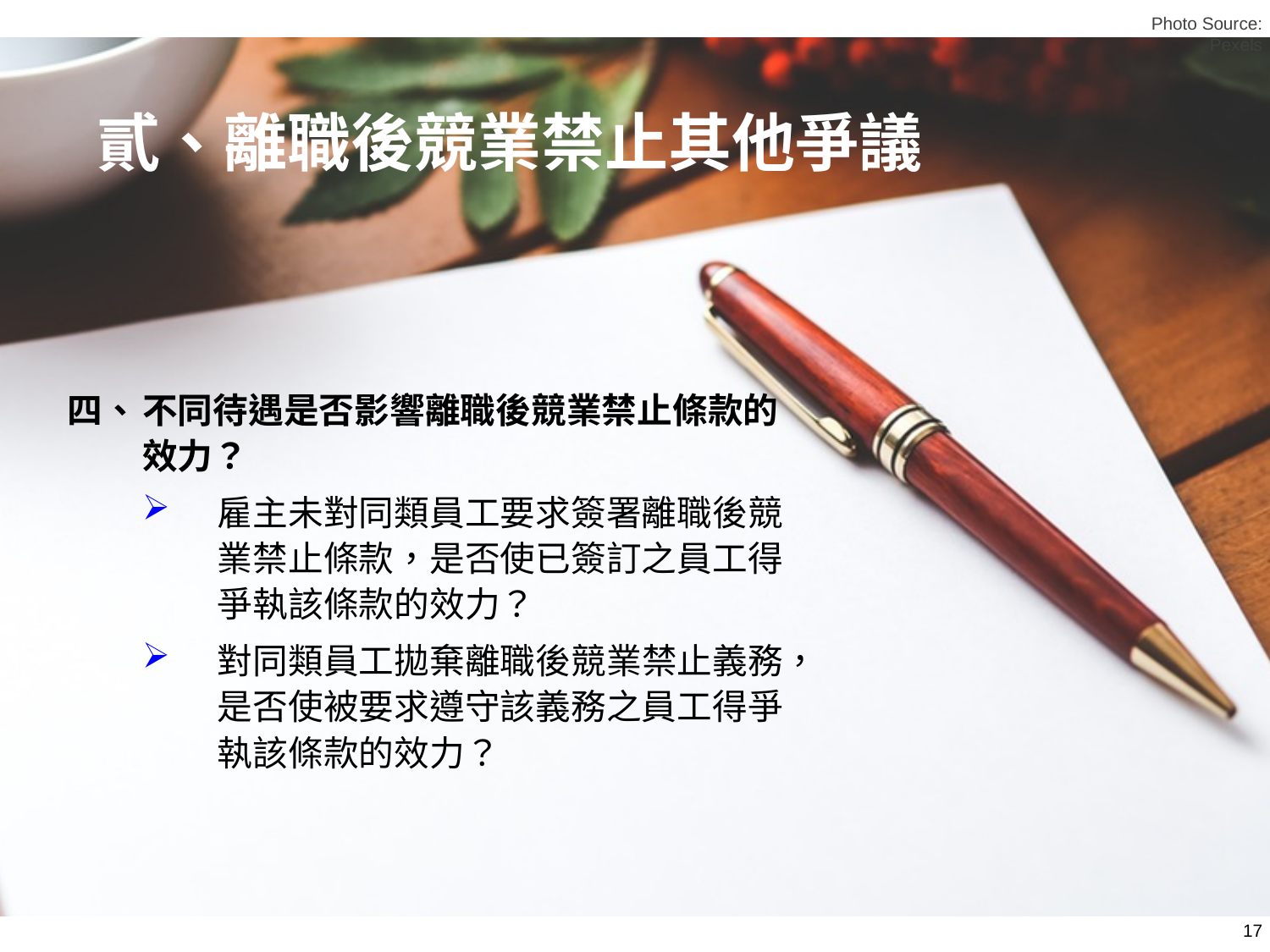

貳、離職後競業禁止其他爭議
四、	不同待遇是否影響離職後競業禁止條款的效力？
雇主未對同類員工要求簽署離職後競業禁止條款，是否使已簽訂之員工得爭執該條款的效力？
對同類員工拋棄離職後競業禁止義務，是否使被要求遵守該義務之員工得爭執該條款的效力？
17